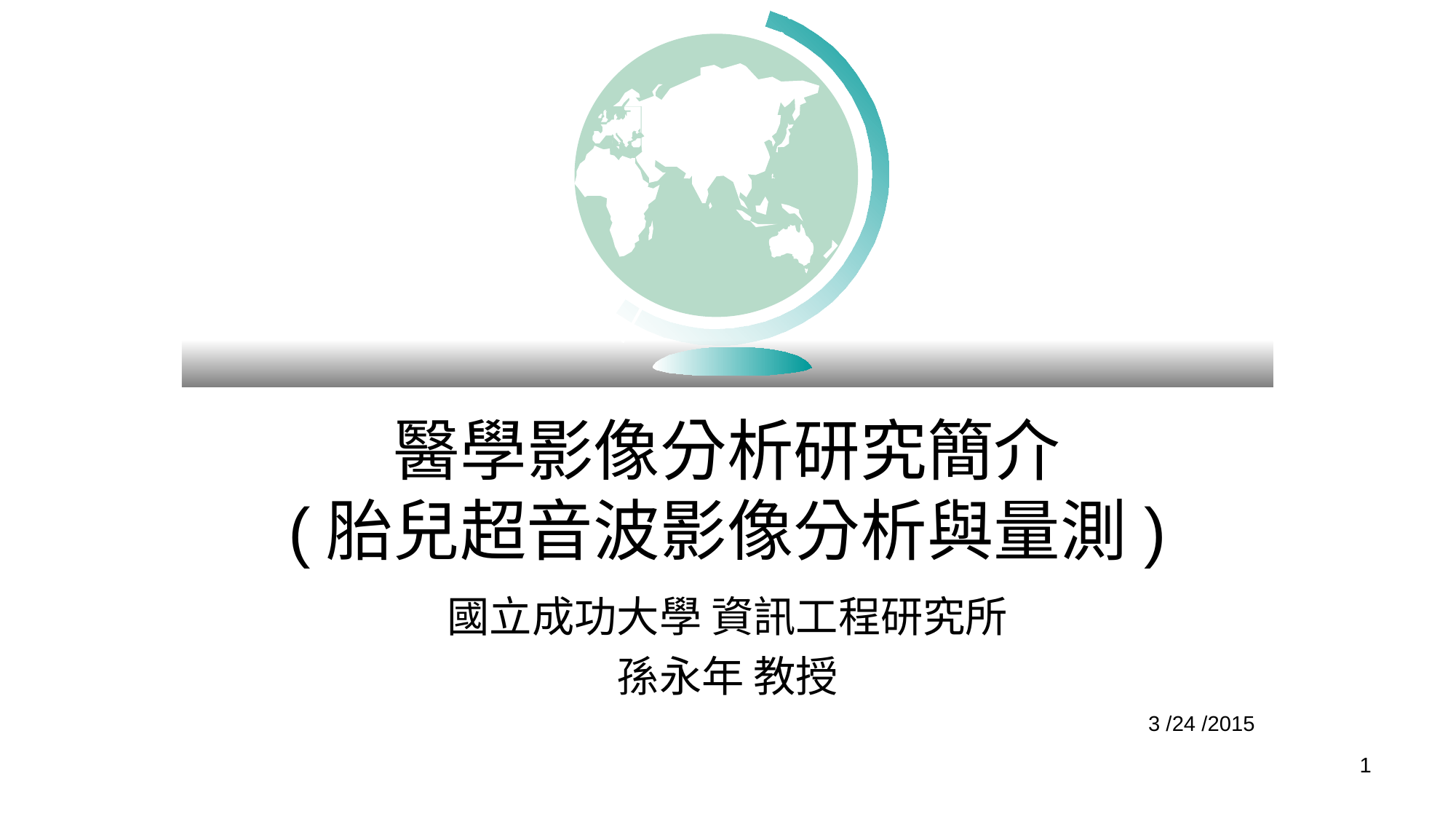

# 醫學影像分析研究簡介 (胎兒超音波影像分析與量測)
國立成功大學 資訊工程研究所
孫永年 教授
3 /24 /2015
1